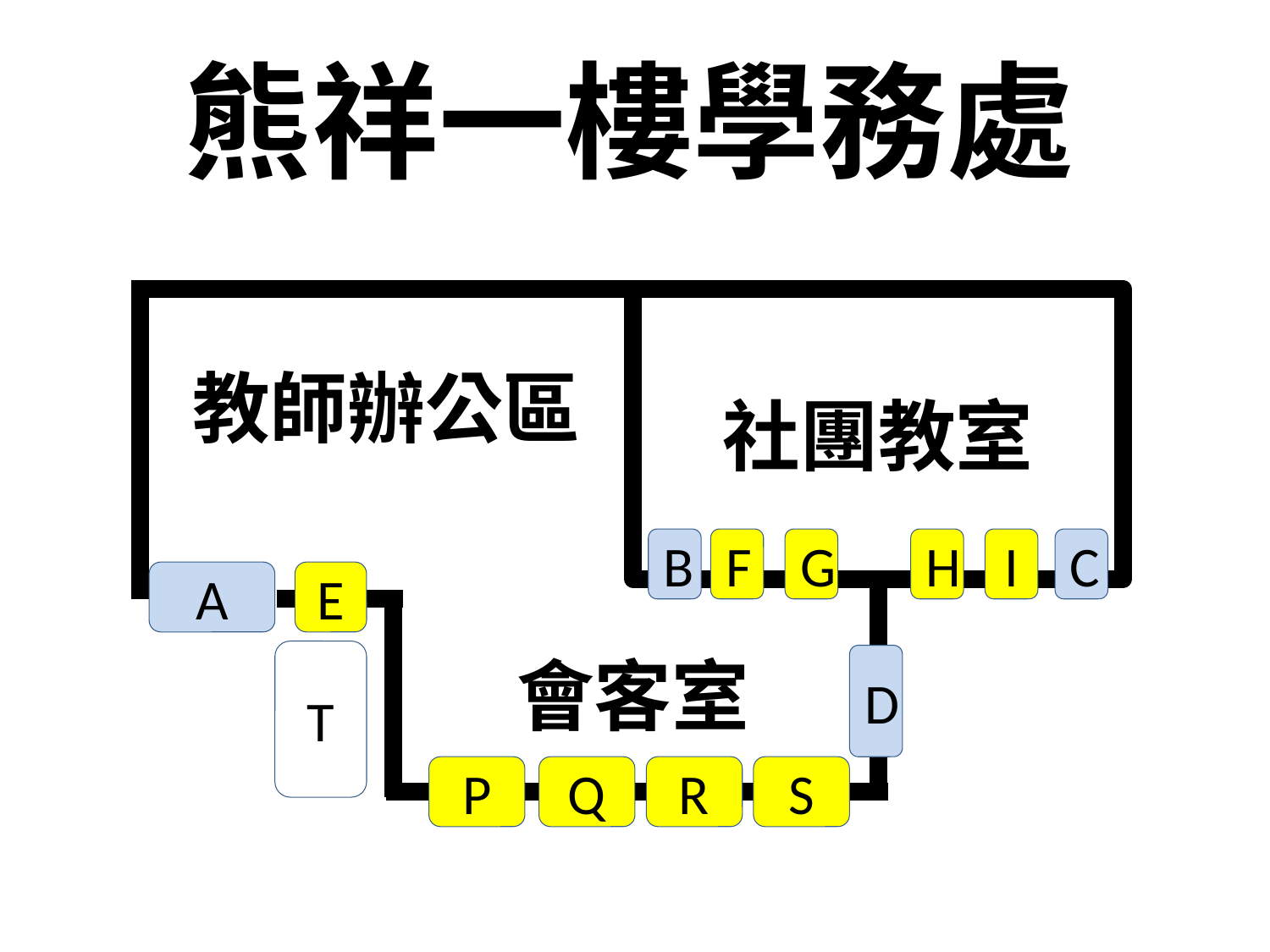

# 熊祥一樓學務處
社團教室
教師辦公區
會客室
B
F
G
H
I
C
A
E
T
D
P
Q
R
S